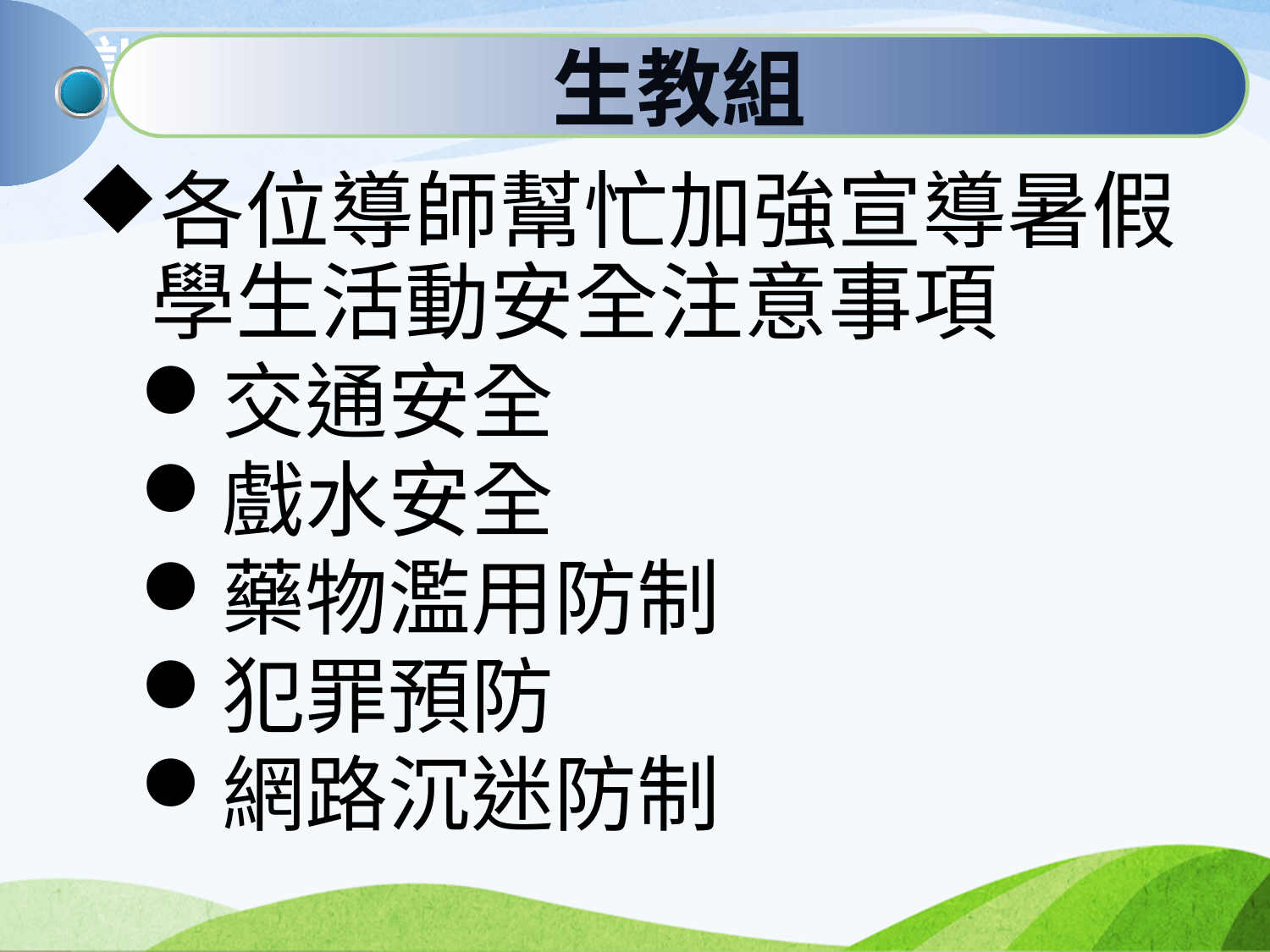

訓育組
生教組

各位導師幫忙加強宣導暑假學生活動安全注意事項
交通安全
戲水安全
藥物濫用防制
犯罪預防
網路沉迷防制